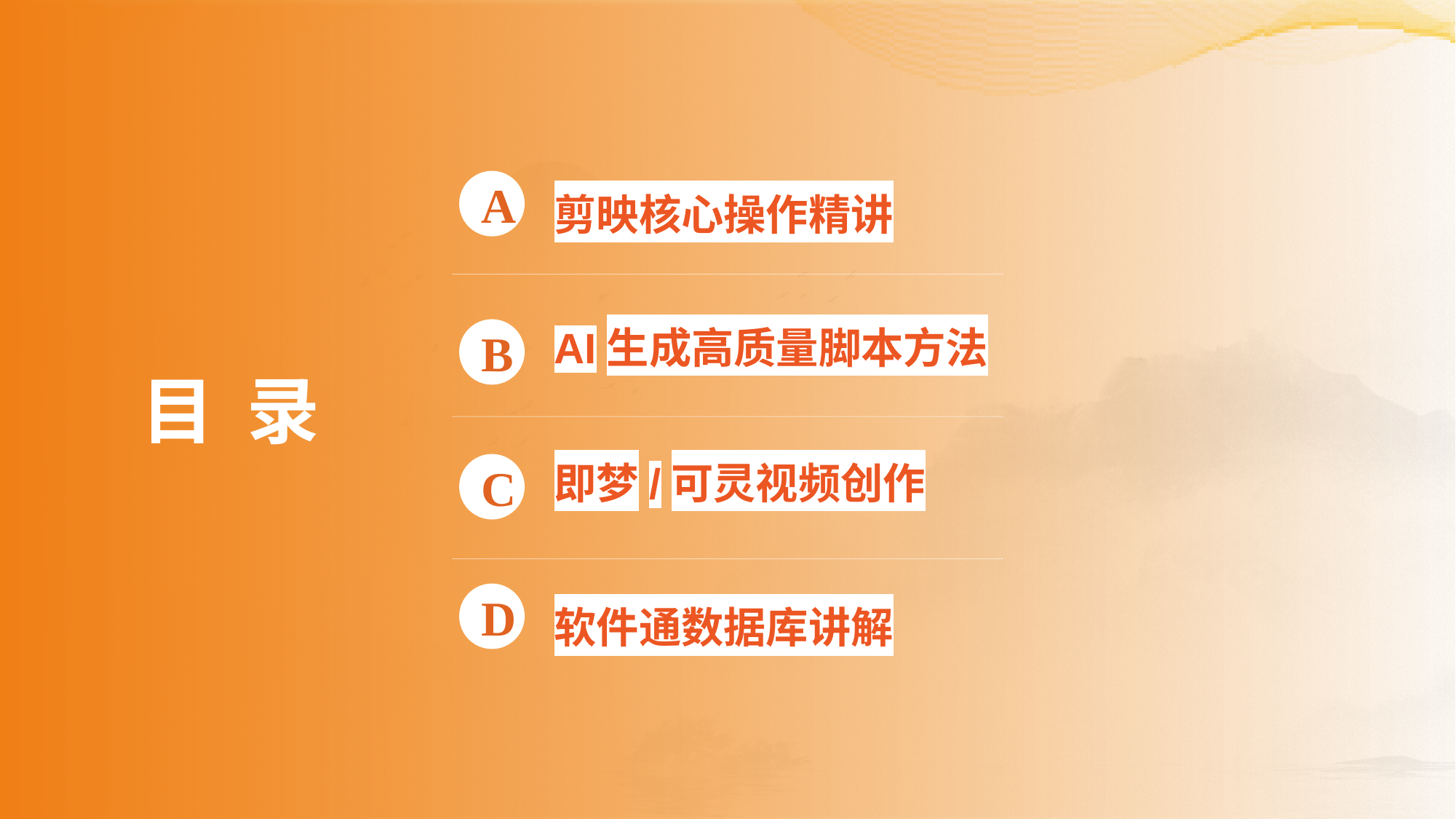

剪映核心操作精讲
A
AI生成高质量脚本方法
B
即梦/可灵视频创作
C
软件通数据库讲解
D
目  录